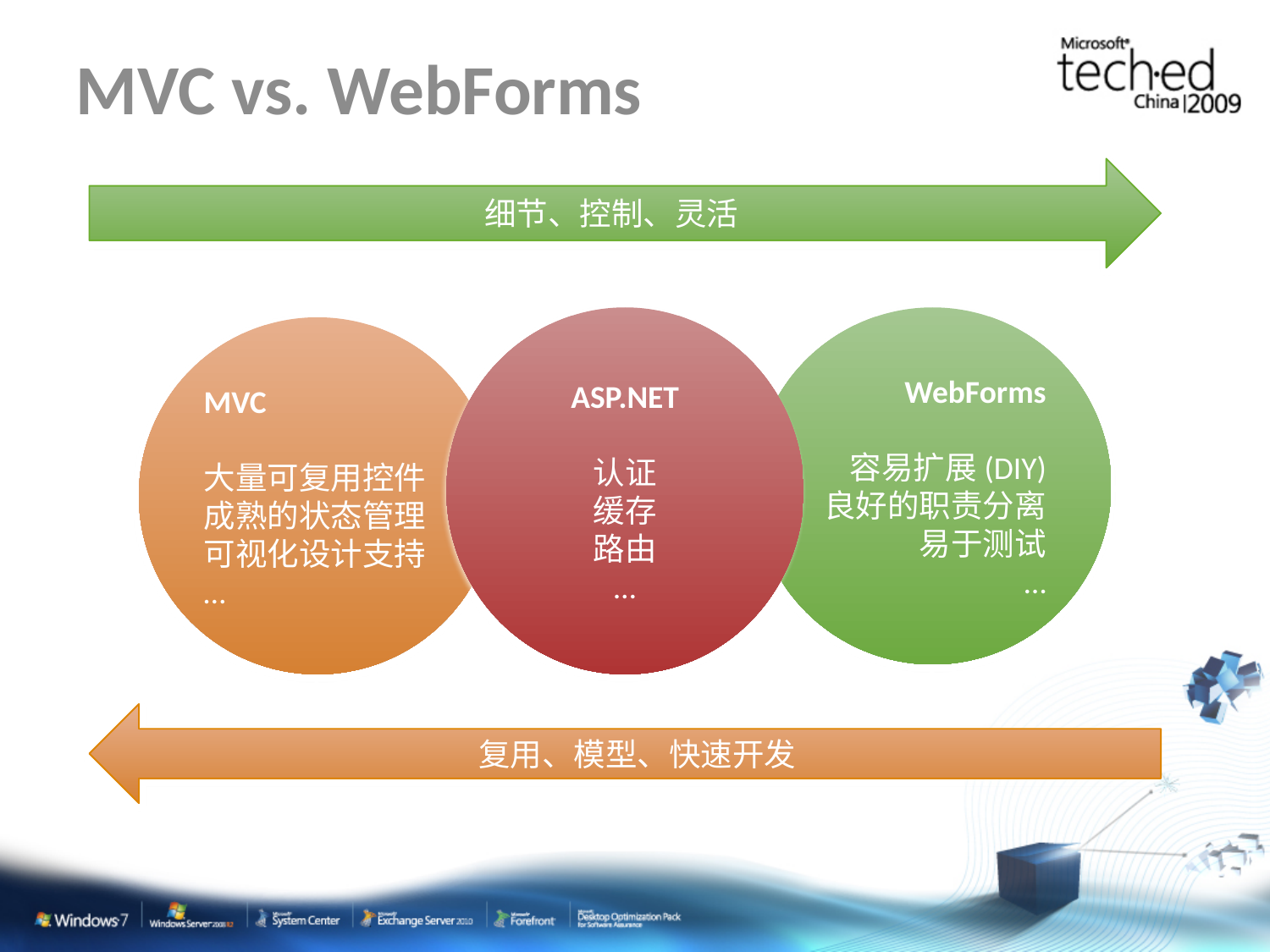

# MVC vs. WebForms
细节、控制、灵活
ASP.NET

认证
缓存
路由
…
WebForms

容易扩展(DIY)
良好的职责分离
易于测试
…
MVC

大量可复用控件
成熟的状态管理
可视化设计支持
…
复用、模型、快速开发